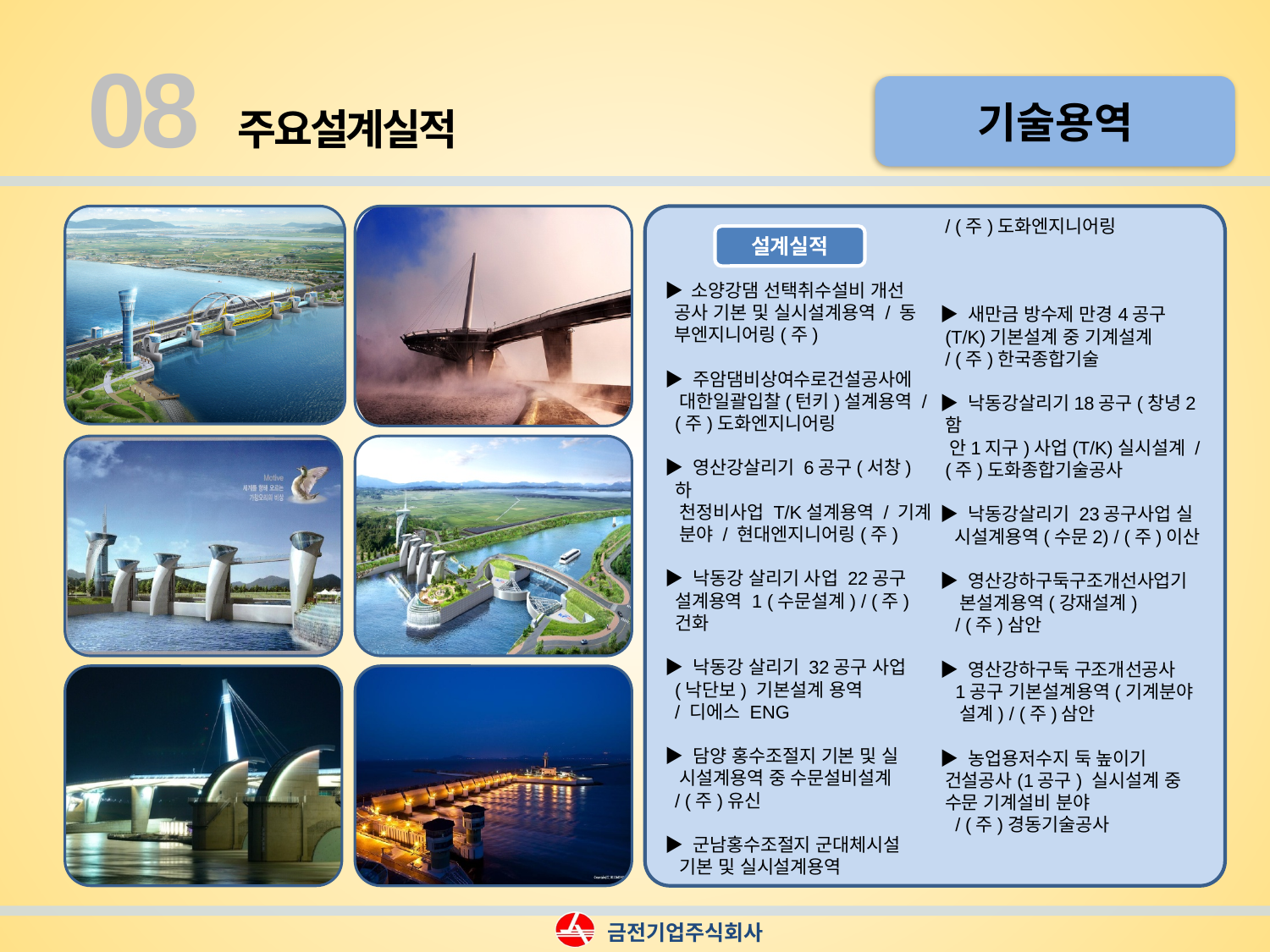

08
기술용역
주요설계실적

▶ 소양강댐 선택취수설비 개선
 공사 기본 및 실시설계용역 / 동
 부엔지니어링(주)

▶ 주암댐비상여수로건설공사에
  대한일괄입찰(턴키)설계용역 /
  (주)도화엔지니어링

▶ 영산강살리기 6공구(서창) 하
  천정비사업 T/K설계용역 / 기계
  분야 / 현대엔지니어링(주)

▶ 낙동강 살리기 사업 22공구 설계용역 1 (수문설계) / (주)건화

▶ 낙동강 살리기 32공구 사업
  (낙단보) 기본설계 용역
  / 디에스 ENG

▶ 담양 홍수조절지 기본 및 실
  시설계용역 중 수문설비설계
  / (주)유신

▶ 군남홍수조절지 군대체시설
  기본 및 실시설계용역
  / (주)도화엔지니어링

 ▶ 새만금 방수제 만경4공구
  (T/K)기본설계 중 기계설계
  / (주)한국종합기술

 ▶ 낙동강살리기18공구(창녕2함
  안1지구)사업(T/K)실시설계 /
  (주)도화종합기술공사

 ▶ 낙동강살리기 23공구사업 실
   시설계용역(수문2) / (주)이산

 ▶ 영산강하구둑구조개선사업기
    본설계용역(강재설계)
    / (주)삼안

 ▶ 영산강하구둑 구조개선공사
    1공구 기본설계용역(기계분야
    설계) / (주)삼안

 ▶ 농업용저수지 둑 높이기 건설공사(1공구) 실시설계 중 수문 기계설비 분야
    / (주)경동기술공사

설계실적

금전기업주식회사